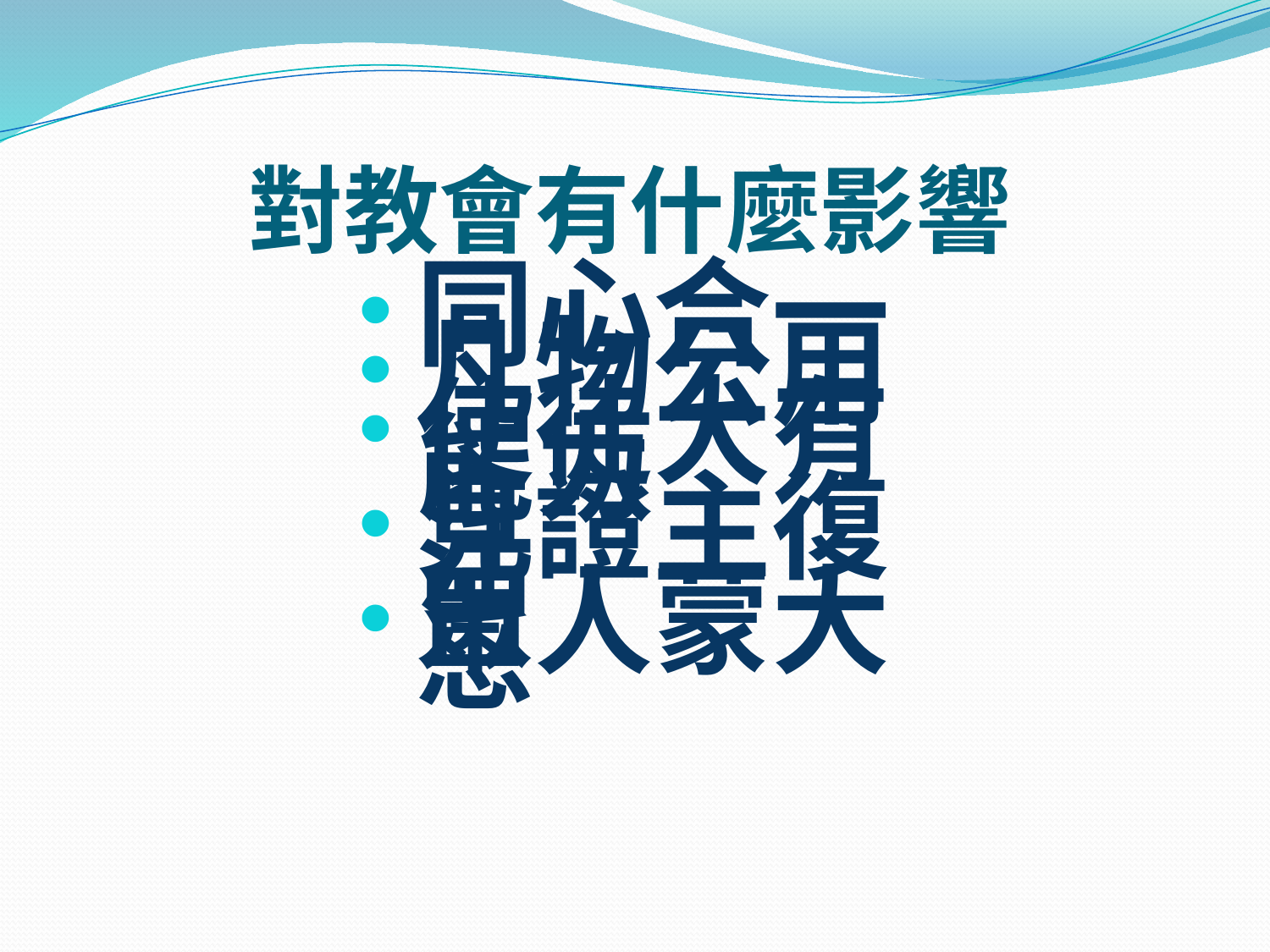

# 對教會有什麼影響
同心合一
凡物公用
使徒大有能力
見證主復活
眾人蒙大恩